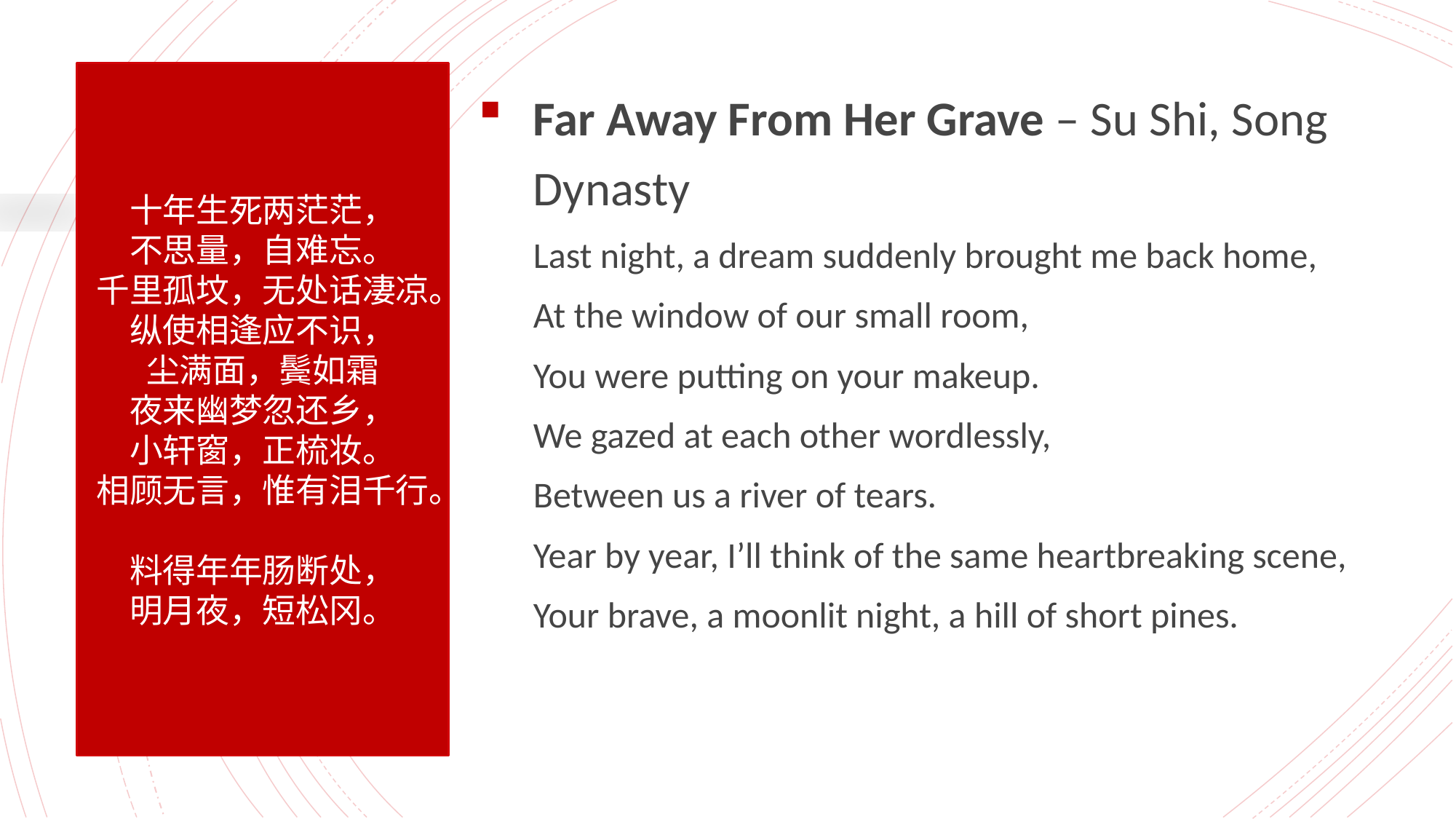

十年生死两茫茫，
不思量，自难忘。
千里孤坟，无处话凄凉。
纵使相逢应不识，
尘满面，鬓如霜
夜来幽梦忽还乡，
小轩窗，正梳妆。
相顾无言，惟有泪千行。
料得年年肠断处，
明月夜，短松冈。
Far Away From Her Grave – Su Shi, Song Dynasty
Last night, a dream suddenly brought me back home,
At the window of our small room,
You were putting on your makeup.
We gazed at each other wordlessly,
Between us a river of tears.
Year by year, I’ll think of the same heartbreaking scene,
Your brave, a moonlit night, a hill of short pines.
#